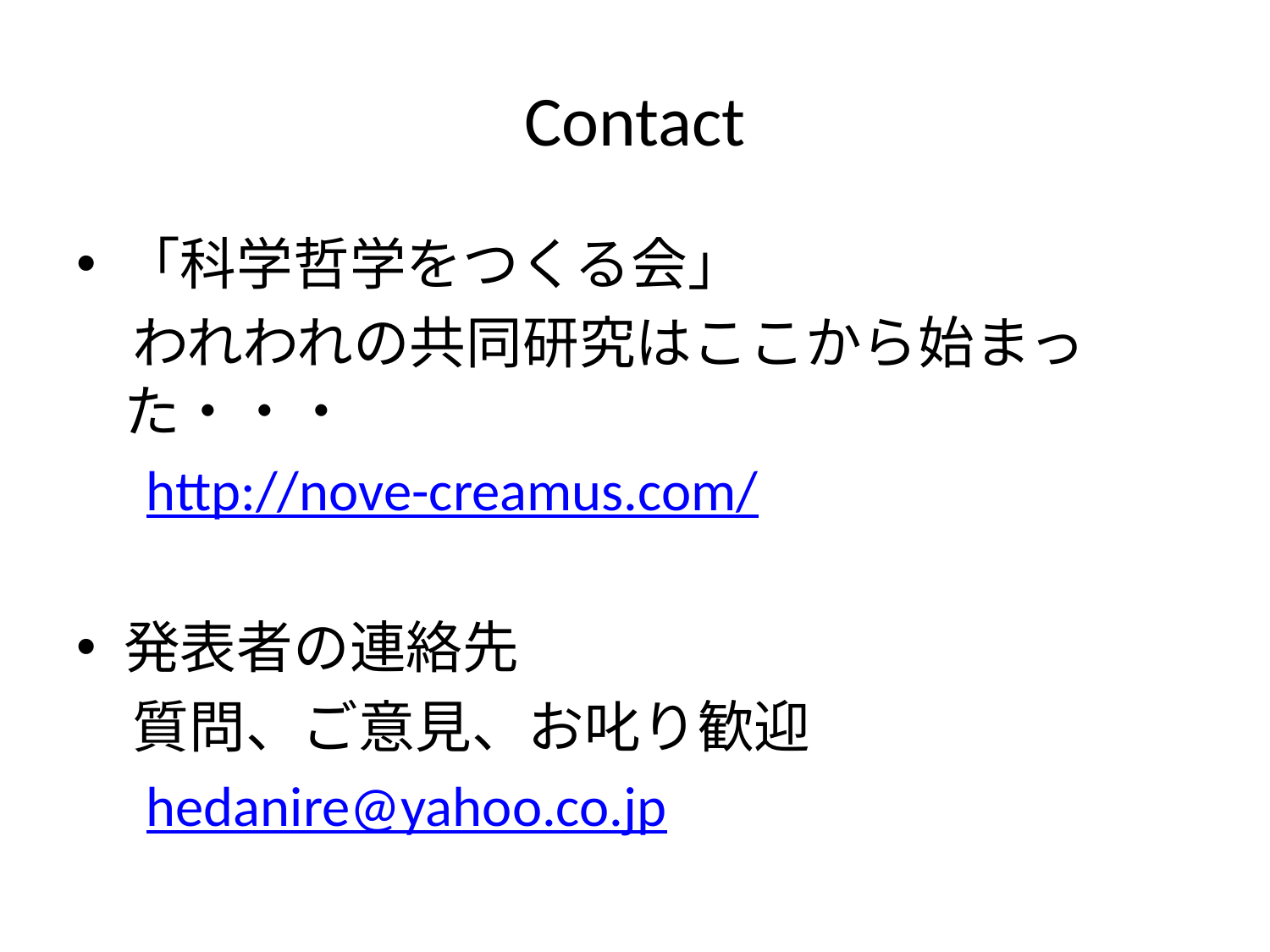

# Contact
「科学哲学をつくる会」
　われわれの共同研究はここから始まった・・・
　http://nove-creamus.com/

発表者の連絡先
　質問、ご意見、お叱り歓迎
　hedanire@yahoo.co.jp